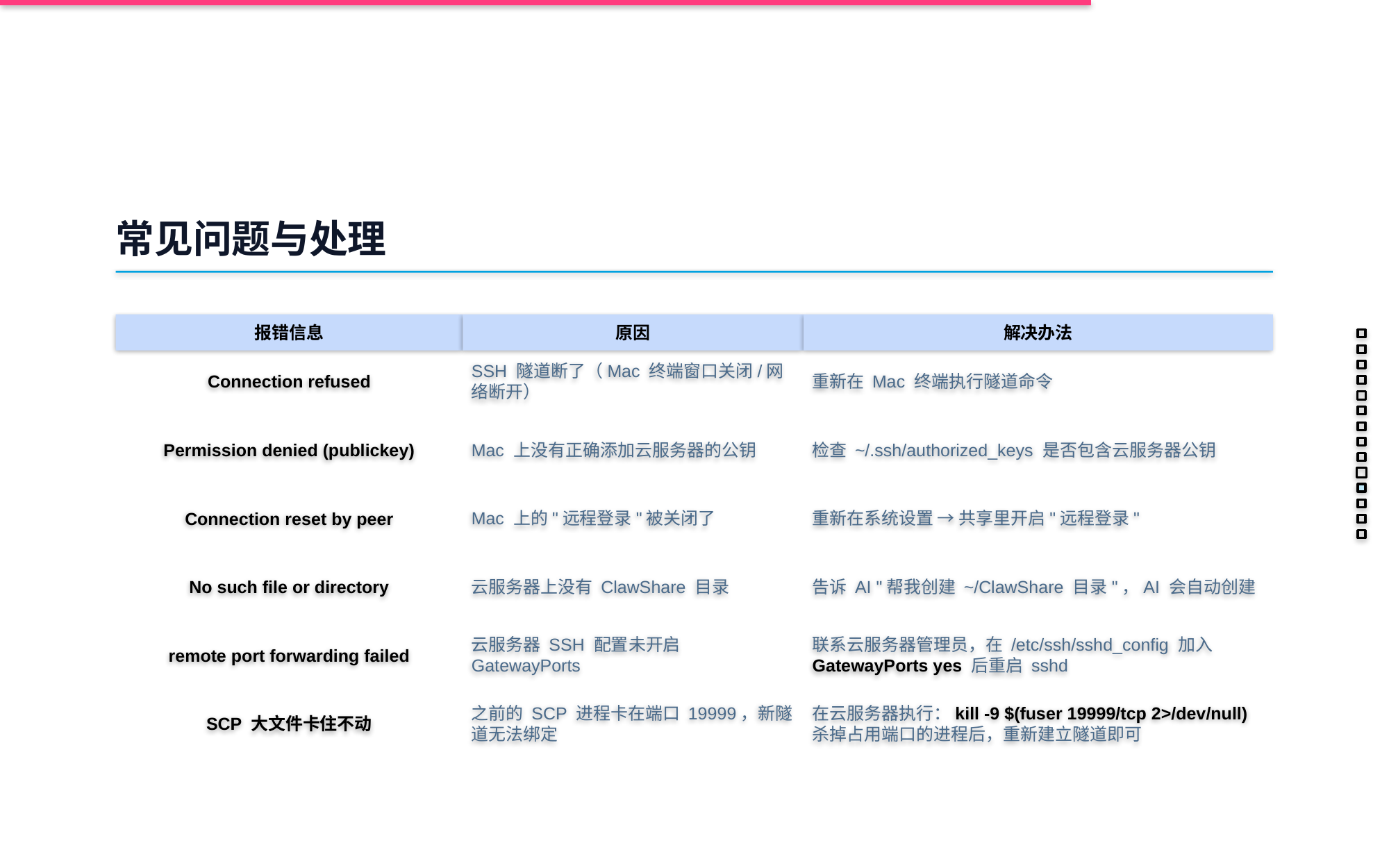

常见问题与处理

报错信息
原因
解决办法

Connection refused
SSH 隧道断了（Mac 终端窗口关闭/网络断开）
重新在 Mac 终端执行隧道命令

Mac 上没有正确添加云服务器的公钥
检查 ~/.ssh/authorized_keys 是否包含云服务器公钥
Permission denied (publickey)

Mac 上的"远程登录"被关闭了
重新在系统设置 → 共享里开启"远程登录"
Connection reset by peer

云服务器上没有 ClawShare 目录
告诉 AI "帮我创建 ~/ClawShare 目录"，AI 会自动创建
No such file or directory
云服务器 SSH 配置未开启 GatewayPorts
联系云服务器管理员，在 /etc/ssh/sshd_config 加入
GatewayPorts yes 后重启 sshd
remote port forwarding failed
之前的 SCP 进程卡在端口 19999，新隧道无法绑定
在云服务器执行：kill -9 $(fuser 19999/tcp 2>/dev/null)
杀掉占用端口的进程后，重新建立隧道即可
SCP 大文件卡住不动